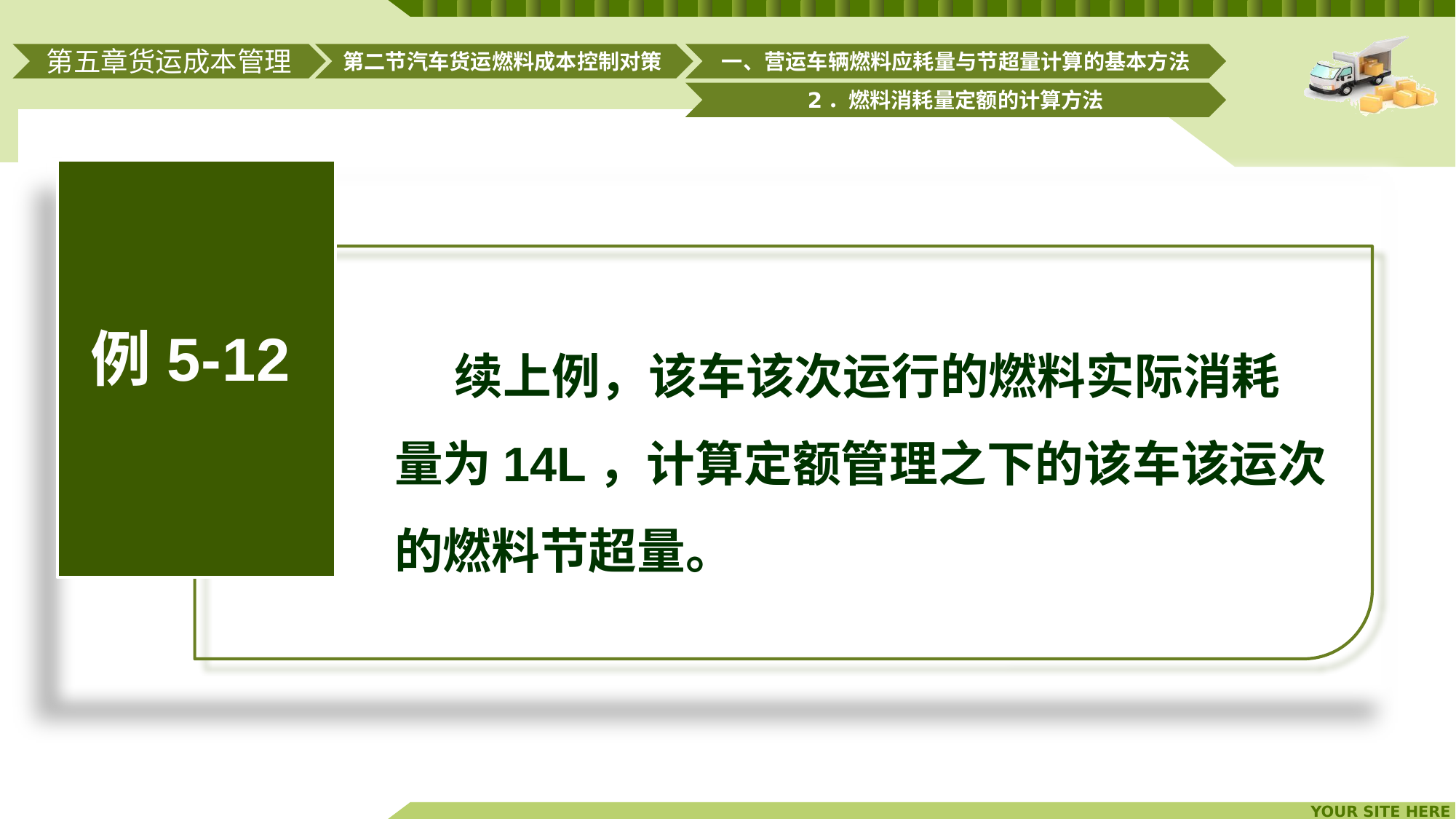

第二节汽车货运燃料成本控制对策
一、营运车辆燃料应耗量与节超量计算的基本方法
第五章货运成本管理
2．燃料消耗量定额的计算方法

续上例，该车该次运行的燃料实际消耗量为14L，计算定额管理之下的该车该运次的燃料节超量。
例5-12